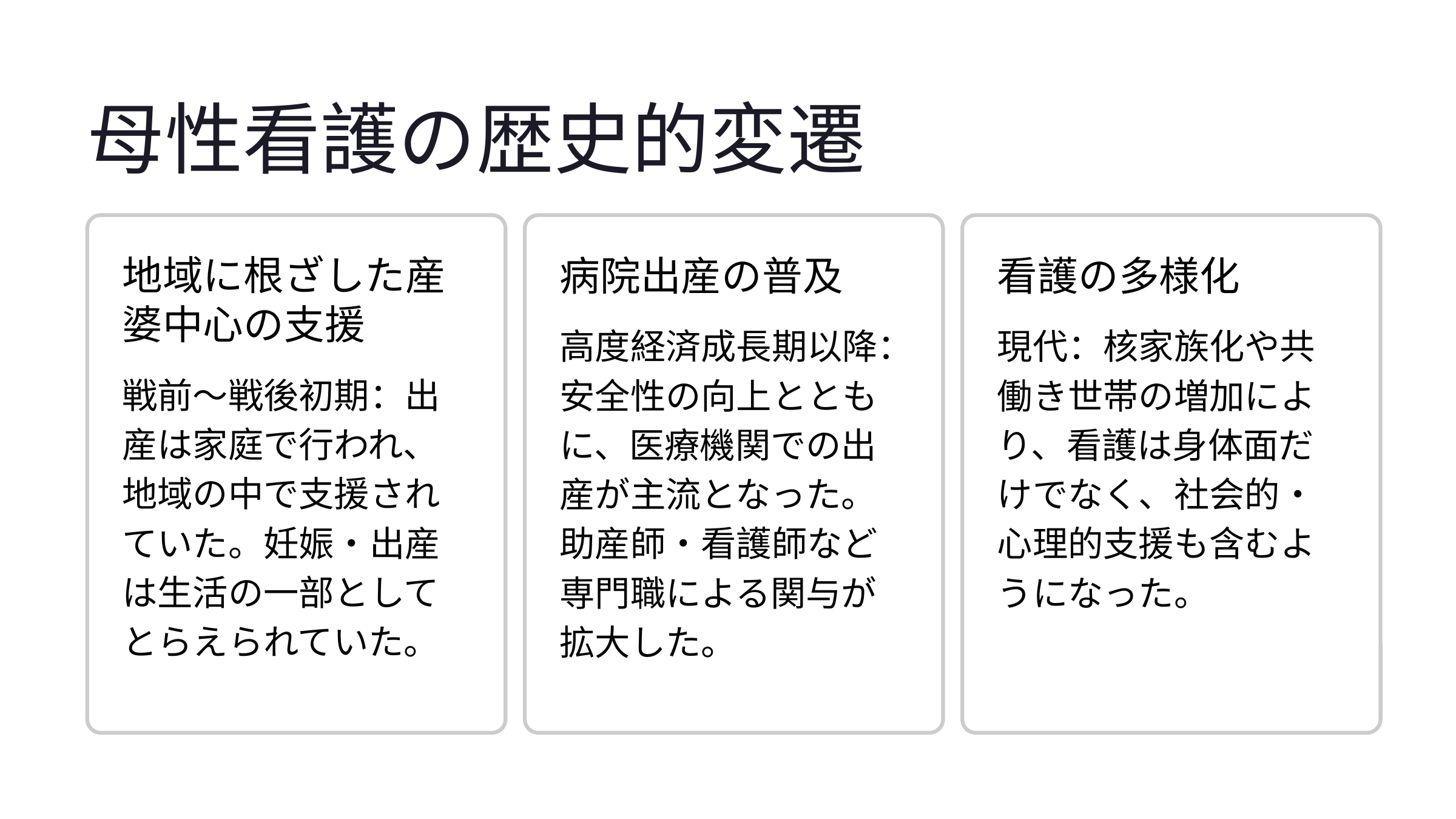

母性看護の歴史的変遷

地域に根ざした産婆中心の支援
病院出産の普及
看護の多様化
高度経済成長期以降：安全性の向上とともに、医療機関での出産が主流となった。助産師・看護師など専門職による関与が拡大した。
現代：核家族化や共働き世帯の増加により、看護は身体面だけでなく、社会的・心理的支援も含むようになった。
戦前～戦後初期：出産は家庭で行われ、地域の中で支援されていた。妊娠・出産は生活の一部としてとらえられていた。